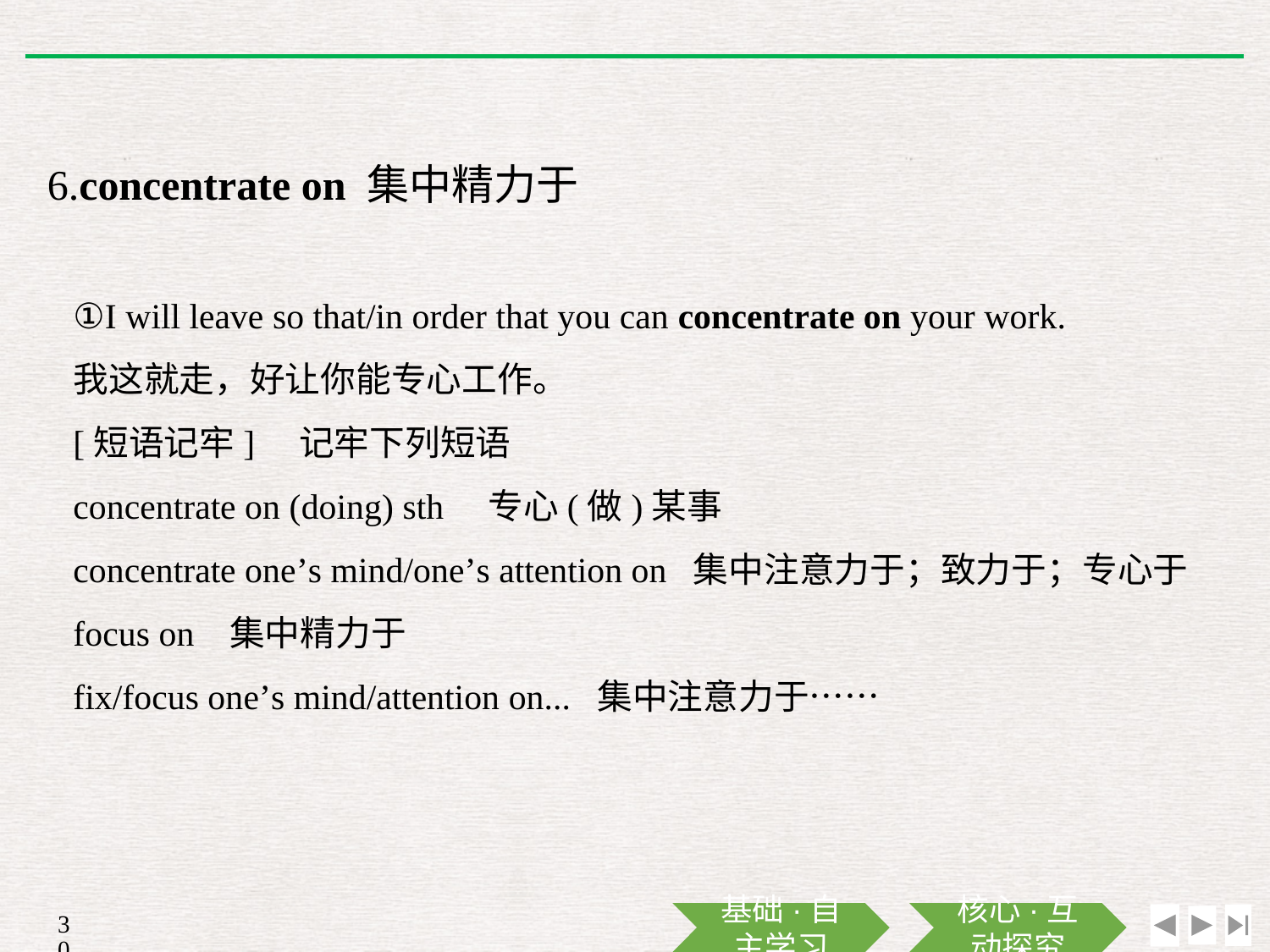

6.concentrate on 集中精力于
①I will leave so that/in order that you can concentrate on your work.
我这就走，好让你能专心工作。
[短语记牢]　记牢下列短语
concentrate on (doing) sth　专心(做)某事
concentrate one’s mind/one’s attention on  集中注意力于；致力于；专心于
focus on   集中精力于
fix/focus one’s mind/attention on...  集中注意力于……